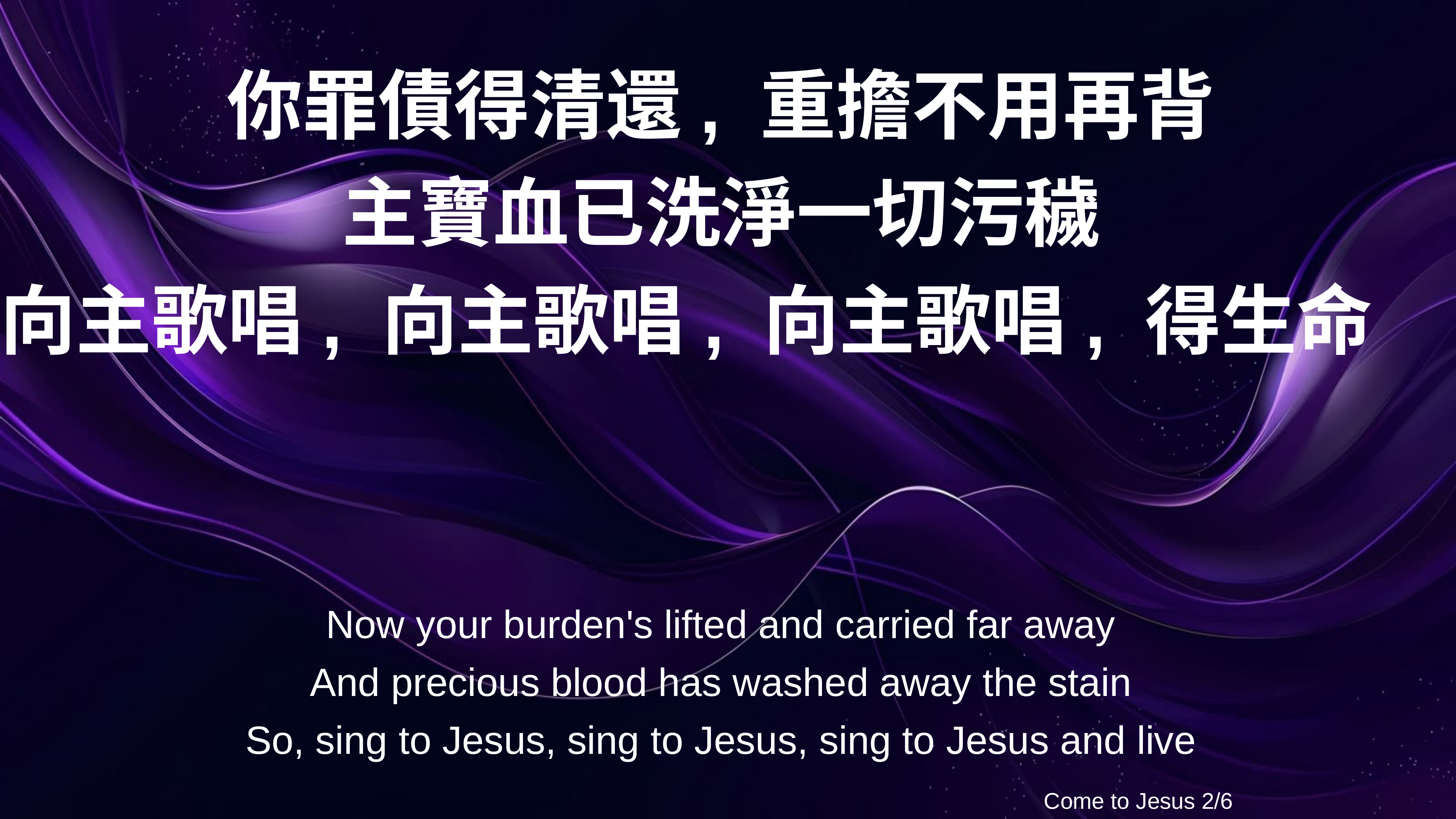

你罪債得清還, 重擔不用再背
主寶血已洗淨一切污穢
向主歌唱, 向主歌唱, 向主歌唱, 得生命

Now your burden's lifted and carried far away
And precious blood has washed away the stain
So, sing to Jesus, sing to Jesus, sing to Jesus and live
Come to Jesus 2/6